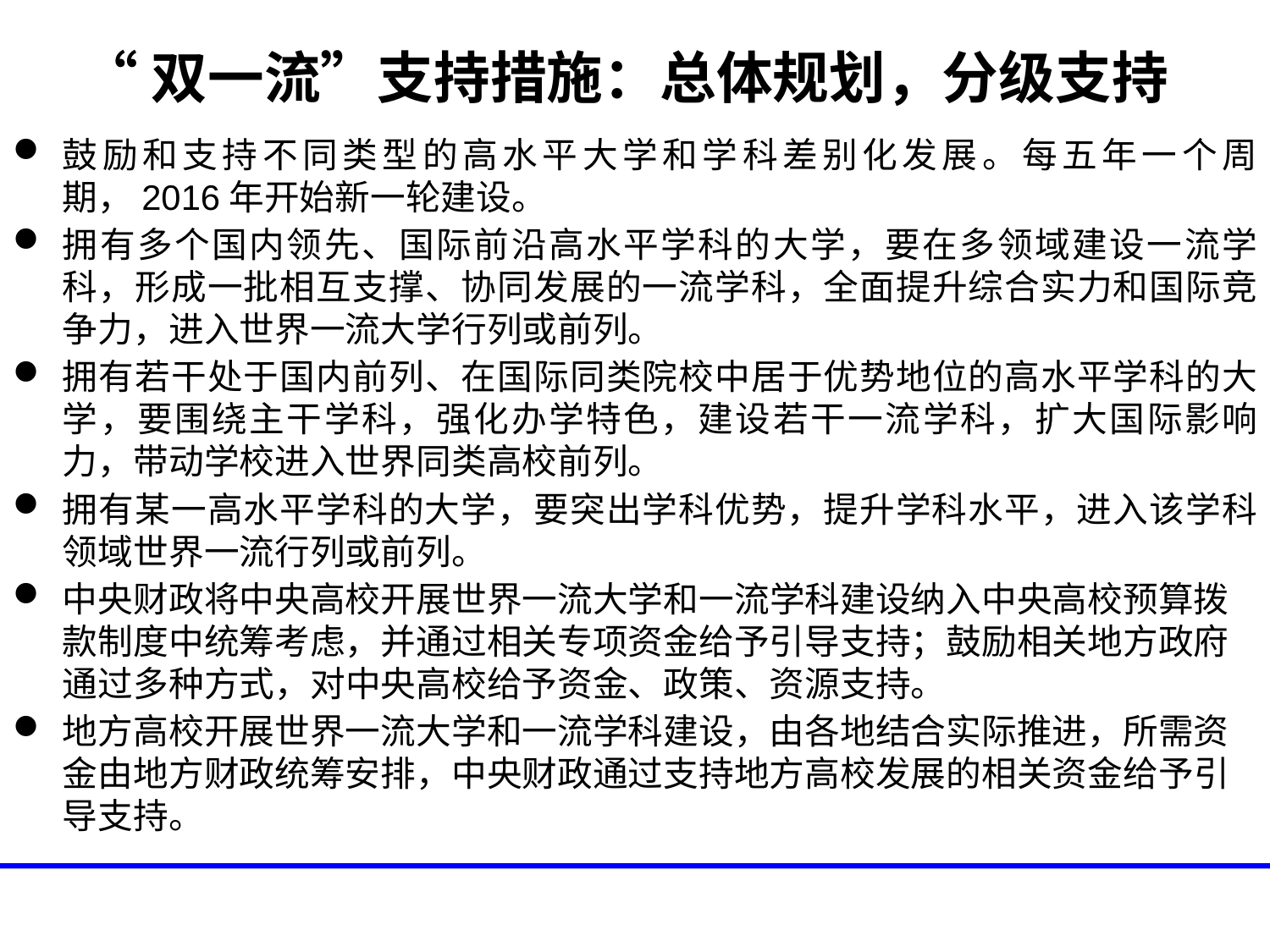

# “双一流”支持措施：总体规划，分级支持
鼓励和支持不同类型的高水平大学和学科差别化发展。每五年一个周期，2016年开始新一轮建设。
拥有多个国内领先、国际前沿高水平学科的大学，要在多领域建设一流学科，形成一批相互支撑、协同发展的一流学科，全面提升综合实力和国际竞争力，进入世界一流大学行列或前列。
拥有若干处于国内前列、在国际同类院校中居于优势地位的高水平学科的大学，要围绕主干学科，强化办学特色，建设若干一流学科，扩大国际影响力，带动学校进入世界同类高校前列。
拥有某一高水平学科的大学，要突出学科优势，提升学科水平，进入该学科领域世界一流行列或前列。
中央财政将中央高校开展世界一流大学和一流学科建设纳入中央高校预算拨款制度中统筹考虑，并通过相关专项资金给予引导支持；鼓励相关地方政府通过多种方式，对中央高校给予资金、政策、资源支持。
地方高校开展世界一流大学和一流学科建设，由各地结合实际推进，所需资金由地方财政统筹安排，中央财政通过支持地方高校发展的相关资金给予引导支持。